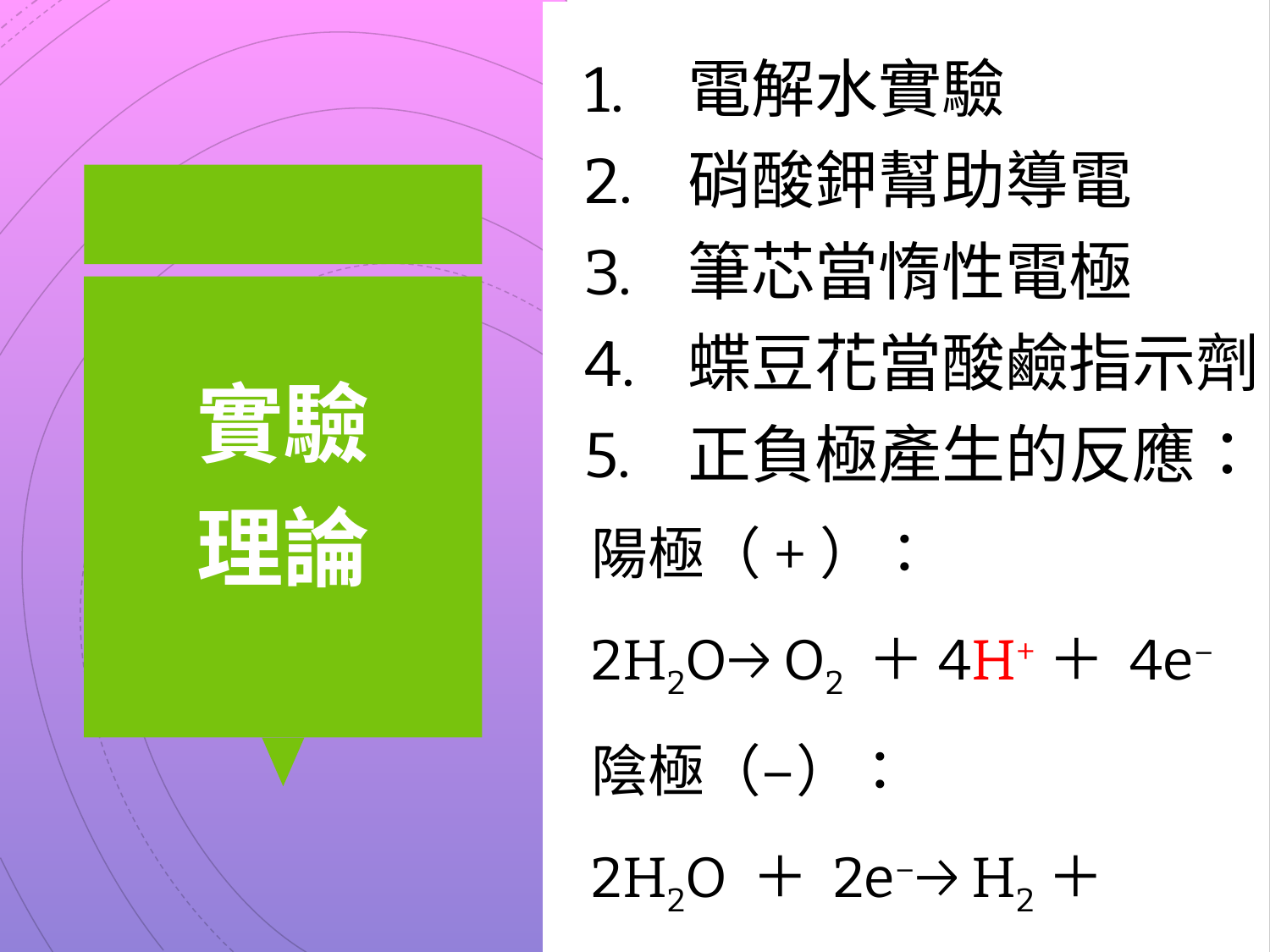

詹姆斯·柯里

碳酸氫鈉

電解水實驗
硝酸鉀幫助導電
筆芯當惰性電極
蝶豆花當酸鹼指示劑
正負極產生的反應：

# 實驗 理論
陽極（+）：
2H2O→ O2 ＋4H+＋ 4e–
陰極（–）：
2H2O ＋ 2e–→ H2＋2OH–